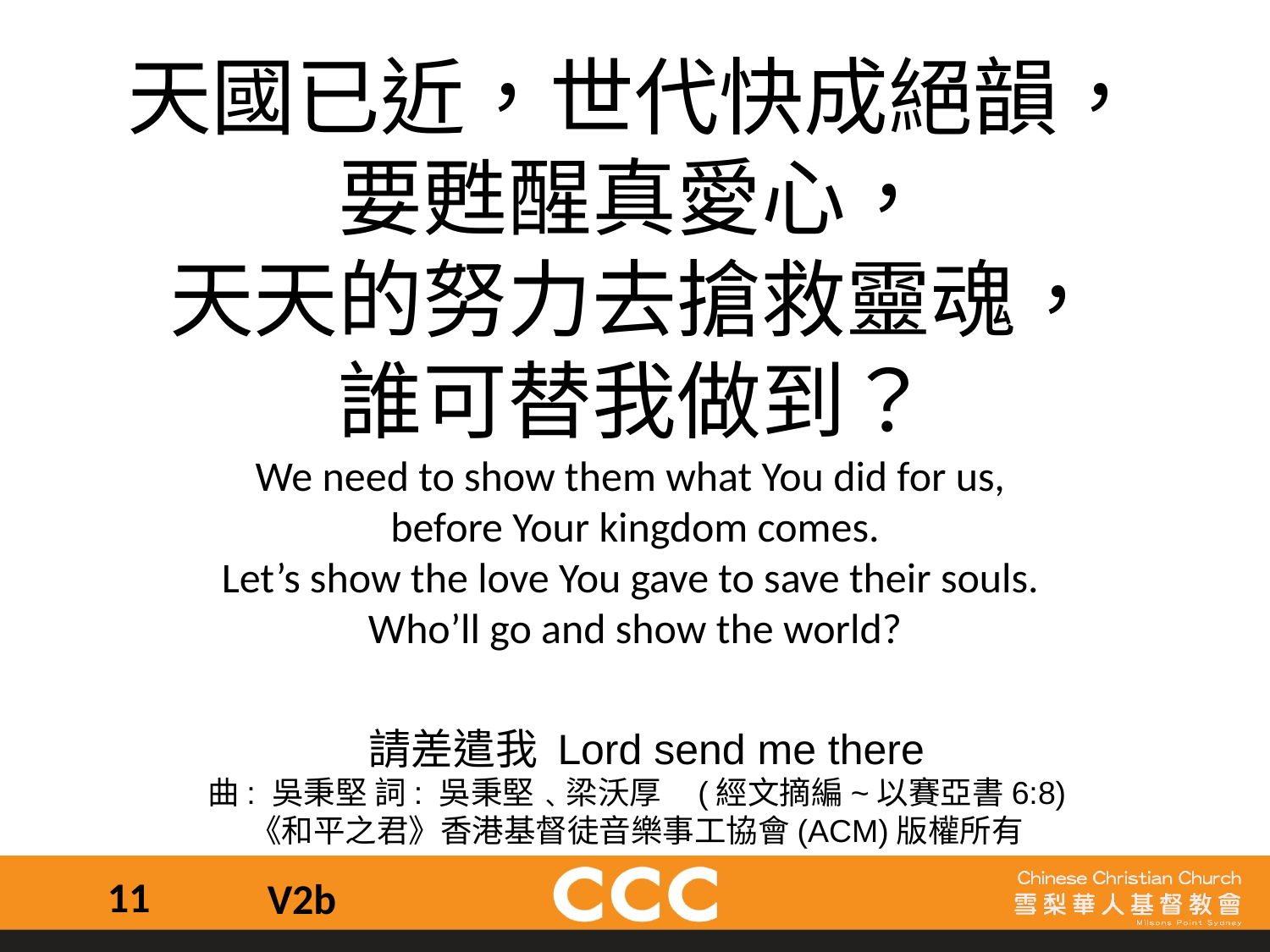

天國已近，世代快成絕韻，
要甦醒真愛心，
天天的努力去搶救靈魂，
誰可替我做到？
We need to show them what You did for us,
before Your kingdom comes.
Let’s show the love You gave to save their souls.
Who’ll go and show the world?
 請差遣我 Lord send me there
曲: 吳秉堅 詞: 吳秉堅﹑梁沃厚    (經文摘編~以賽亞書6:8)
《和平之君》香港基督徒音樂事工協會(ACM)版權所有
11
V2b